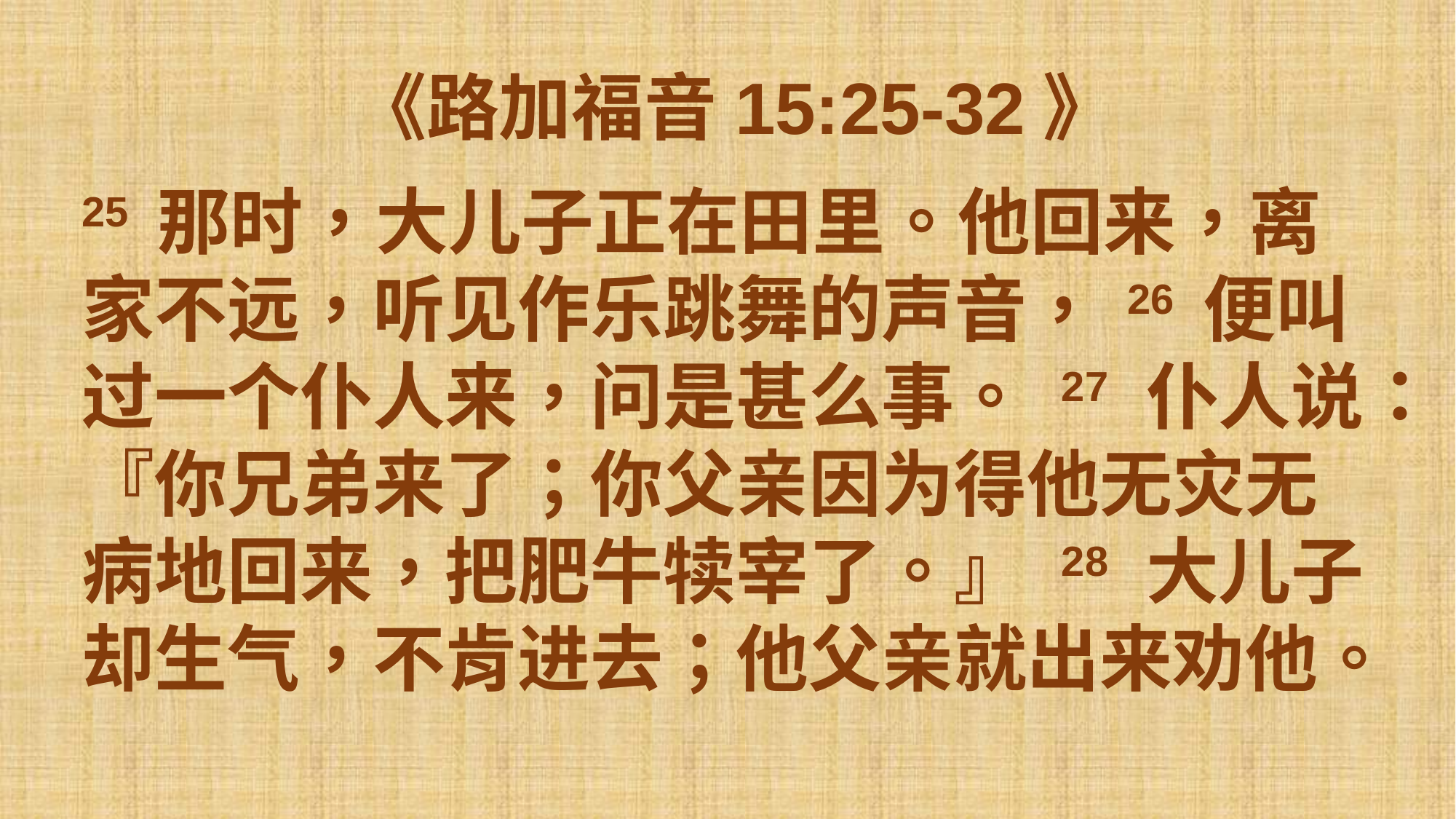

‪《路加福音‬15:25-32》
25 那时，大儿子正在田里。他回来，离家不远，听见作乐跳舞的声音， 26 便叫过一个仆人来，问是甚么事。 27 仆人说：『你兄弟来了；你父亲因为得他无灾无病地回来，把肥牛犊宰了。』 28 大儿子却生气，不肯进去；他父亲就出来劝他。